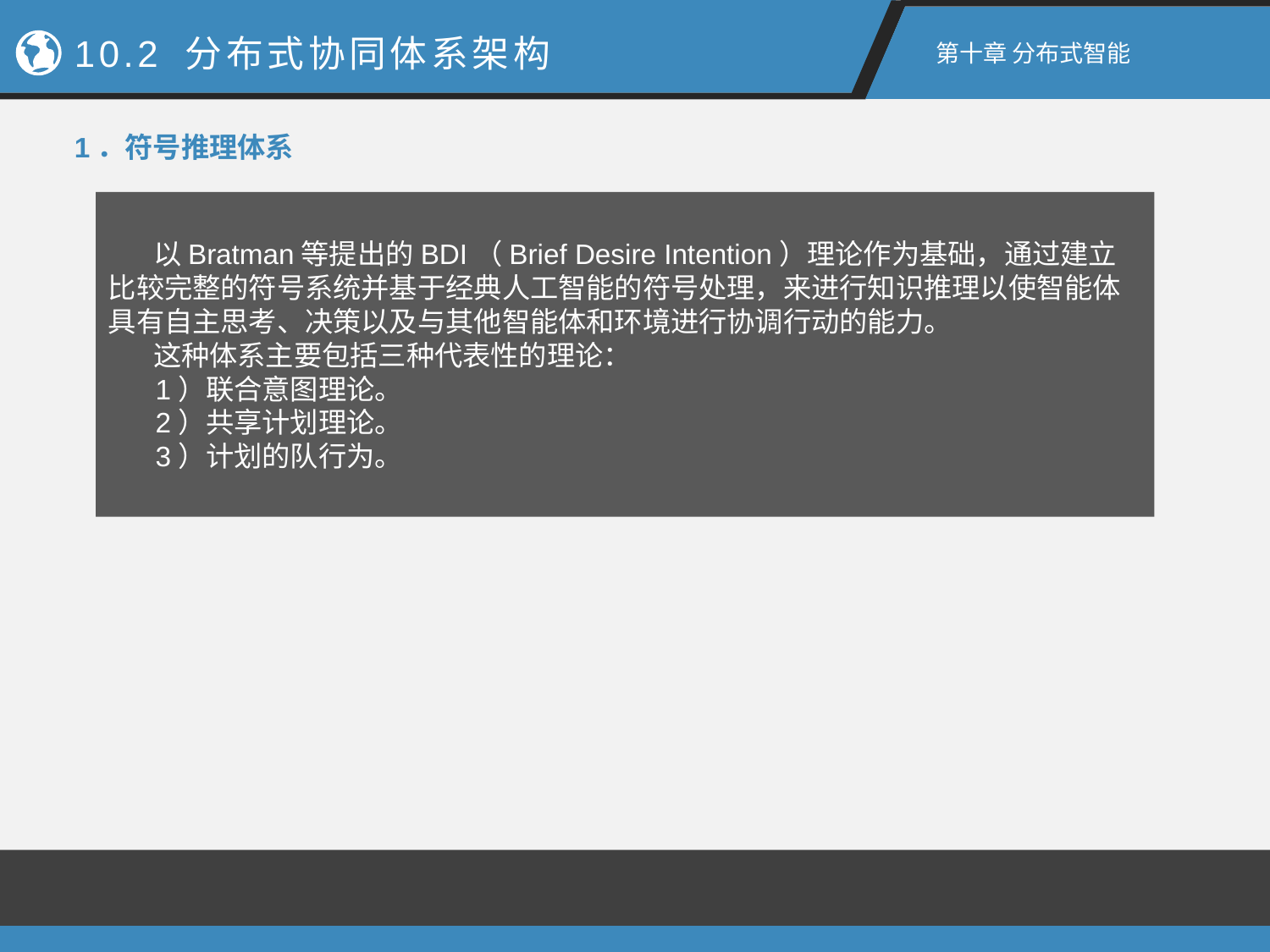

10.2 分布式协同体系架构

第十章 分布式智能
1．符号推理体系

      以Bratman等提出的BDI（Brief Desire Intention）理论作为基础，通过建立比较完整的符号系统并基于经典人工智能的符号处理，来进行知识推理以使智能体具有自主思考、决策以及与其他智能体和环境进行协调行动的能力。
      这种体系主要包括三种代表性的理论：
      1）联合意图理论。
      2）共享计划理论。
      3）计划的队行为。